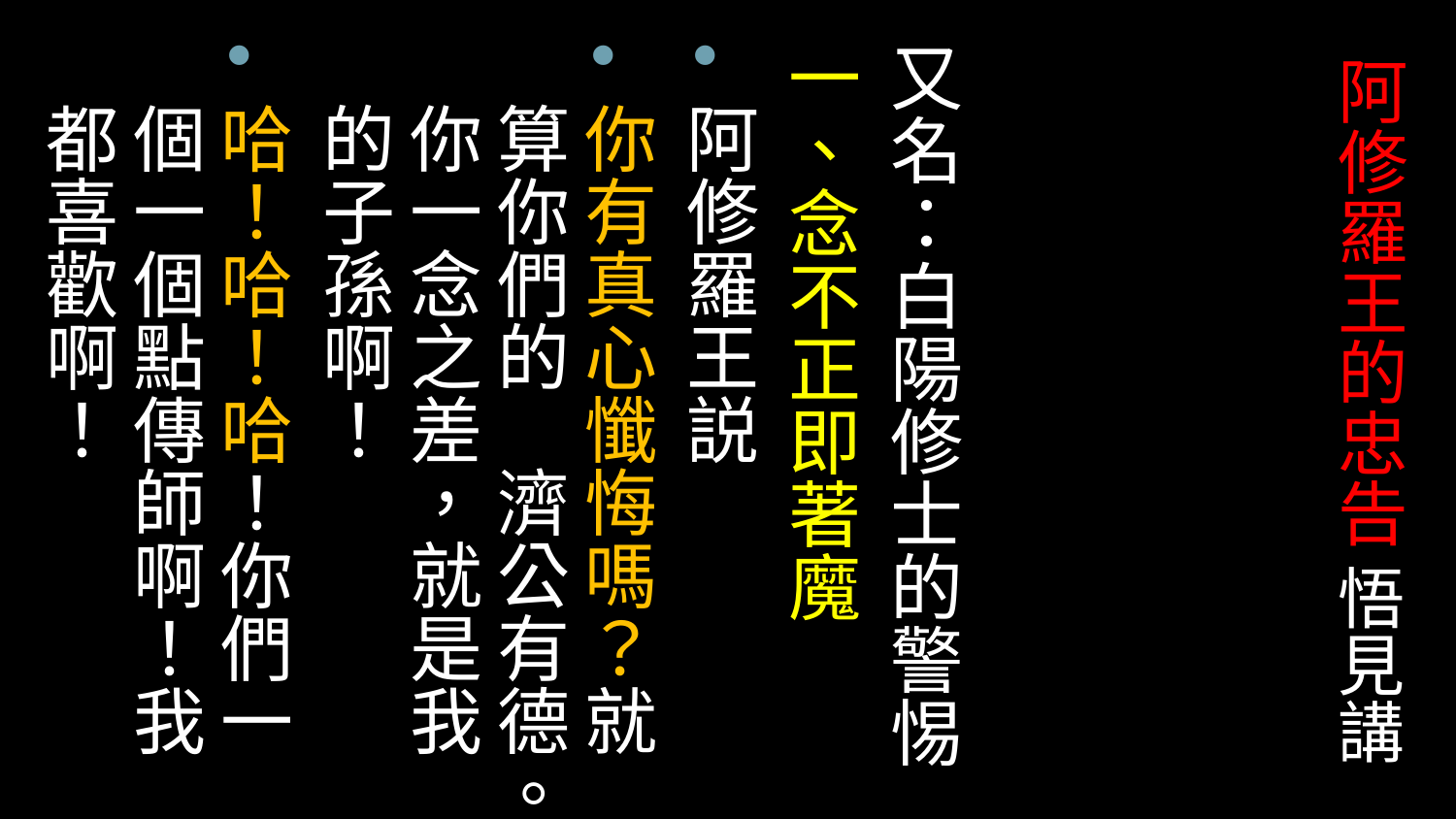

又名：白陽修士的警惕
一、念不正即著魔
阿修羅王説
你有真心懺悔嗎？就算你們的　濟公有德。你一念之差，就是我的子孫啊！
哈！哈！哈！你們一個一個點傳師啊！我都喜歡啊！
# 阿修羅王的忠告 悟見講